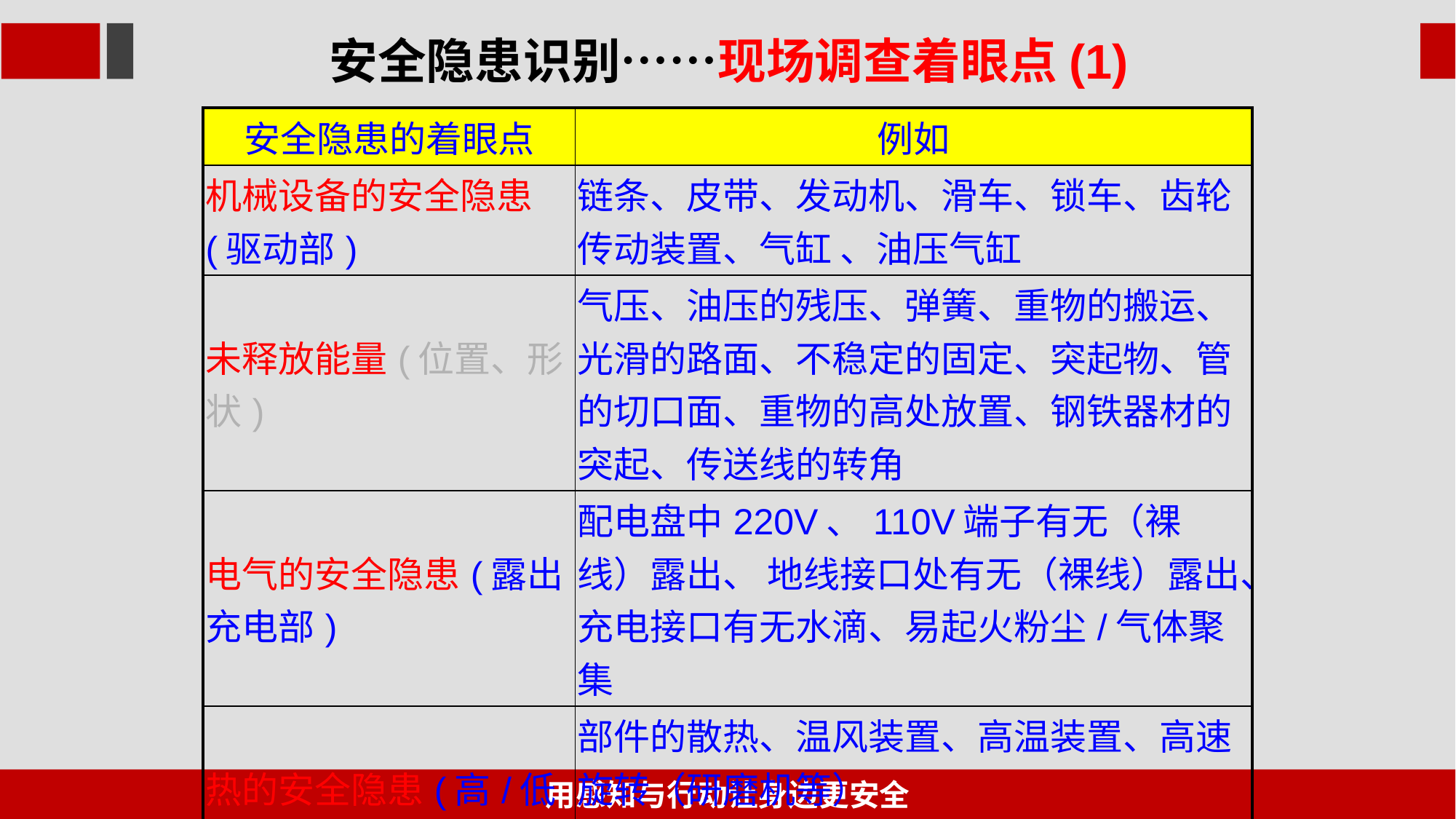

安全隐患识别……现场调查着眼点(1)
| 安全隐患的着眼点 | 例如 |
| --- | --- |
| 机械设备的安全隐患(驱动部) | 链条、皮带、发动机、滑车、锁车、齿轮传动装置、气缸 、油压气缸 |
| 未释放能量(位置、形状) | 气压、油压的残压、弹簧、重物的搬运、光滑的路面、不稳定的固定、突起物、管的切口面、重物的高处放置、钢铁器材的突起、传送线的转角 |
| 电气的安全隐患(露出充电部) | 配电盘中220V、110V端子有无（裸线）露出、 地线接口处有无（裸线）露出、充电接口有无水滴、易起火粉尘/气体聚集 |
| 热的安全隐患(高/低温部、摩擦热、明火) | 部件的散热、温风装置、高温装置、高速旋转（研磨机等） 动用明火、易产生火花的操作、曝晒、化学反应热 |